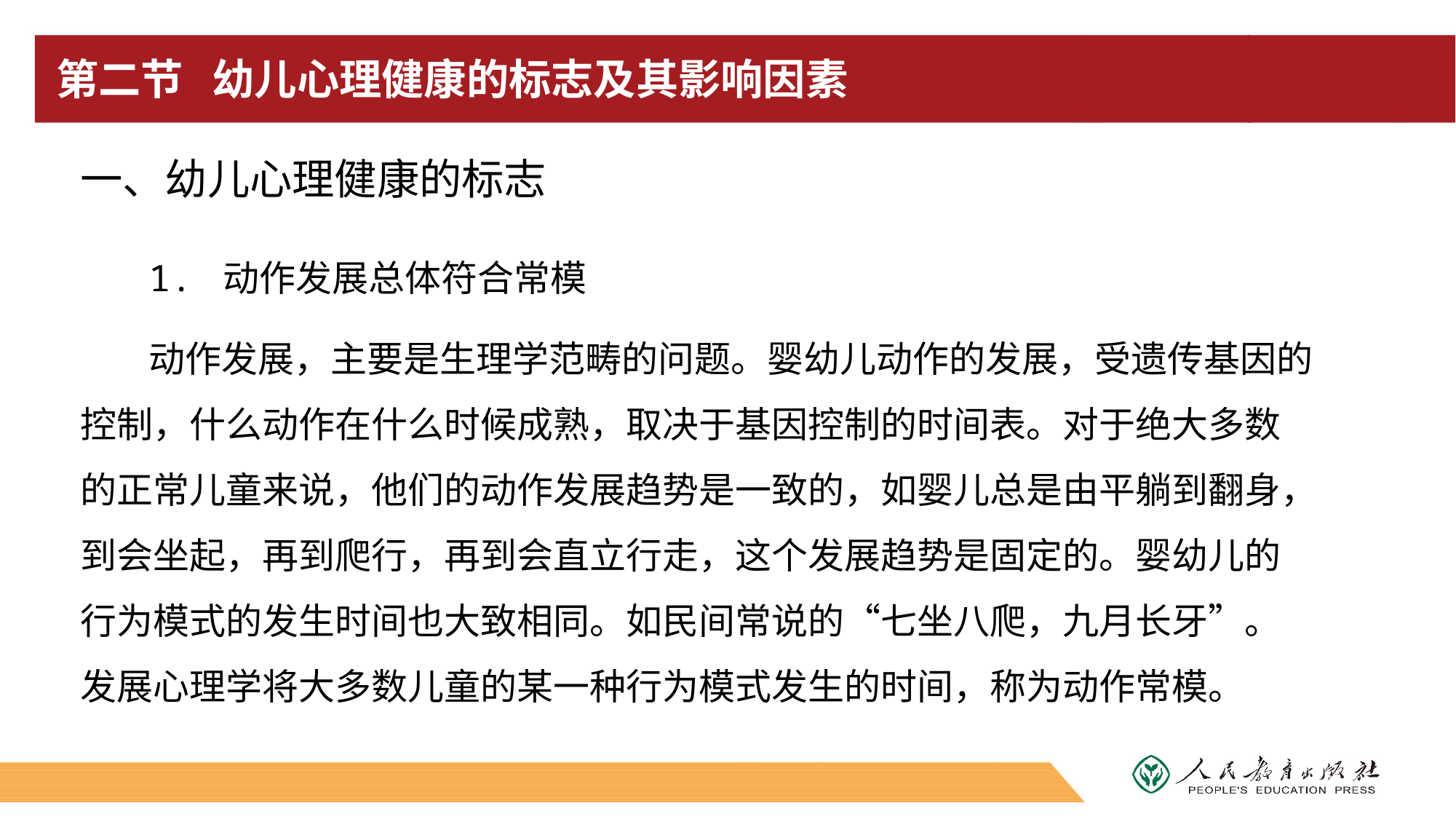

# 第二节   幼儿心理健康的标志及其影响因素
一、幼儿心理健康的标志
1. 动作发展总体符合常模
动作发展，主要是生理学范畴的问题。婴幼儿动作的发展，受遗传基因的控制，什么动作在什么时候成熟，取决于基因控制的时间表。对于绝大多数的正常儿童来说，他们的动作发展趋势是一致的，如婴儿总是由平躺到翻身，到会坐起，再到爬行，再到会直立行走，这个发展趋势是固定的。婴幼儿的行为模式的发生时间也大致相同。如民间常说的“七坐八爬，九月长牙”。发展心理学将大多数儿童的某一种行为模式发生的时间，称为动作常模。